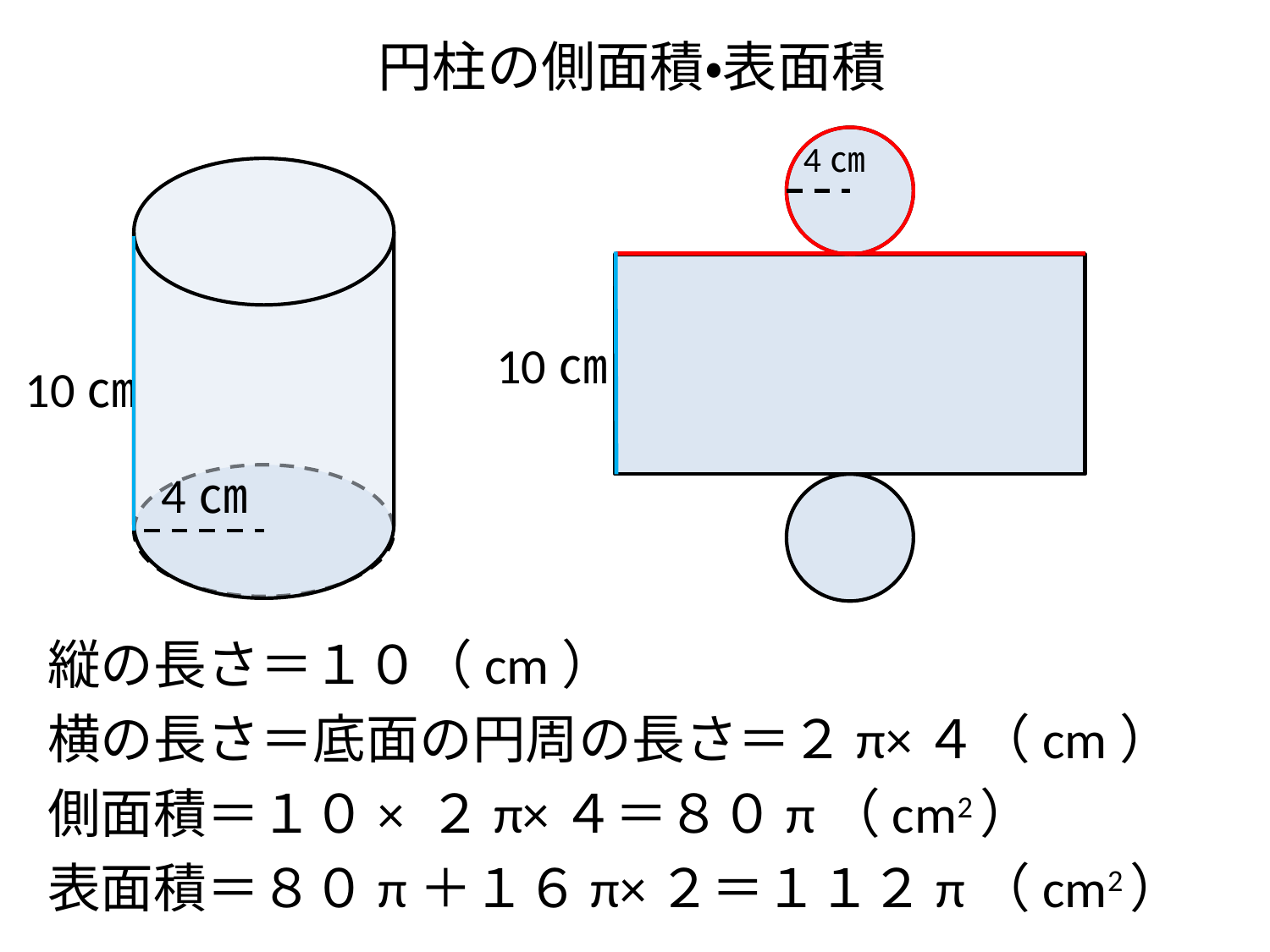

# 円柱の側面積・表面積

4㎝

10㎝
10㎝
4㎝

縦の長さ＝１０（cm）
横の長さ＝底面の円周の長さ＝２π×４（cm）
側面積＝１０× ２π×４＝８０π（cm2）
表面積＝８０π＋１６π×２＝１１２π（cm2）